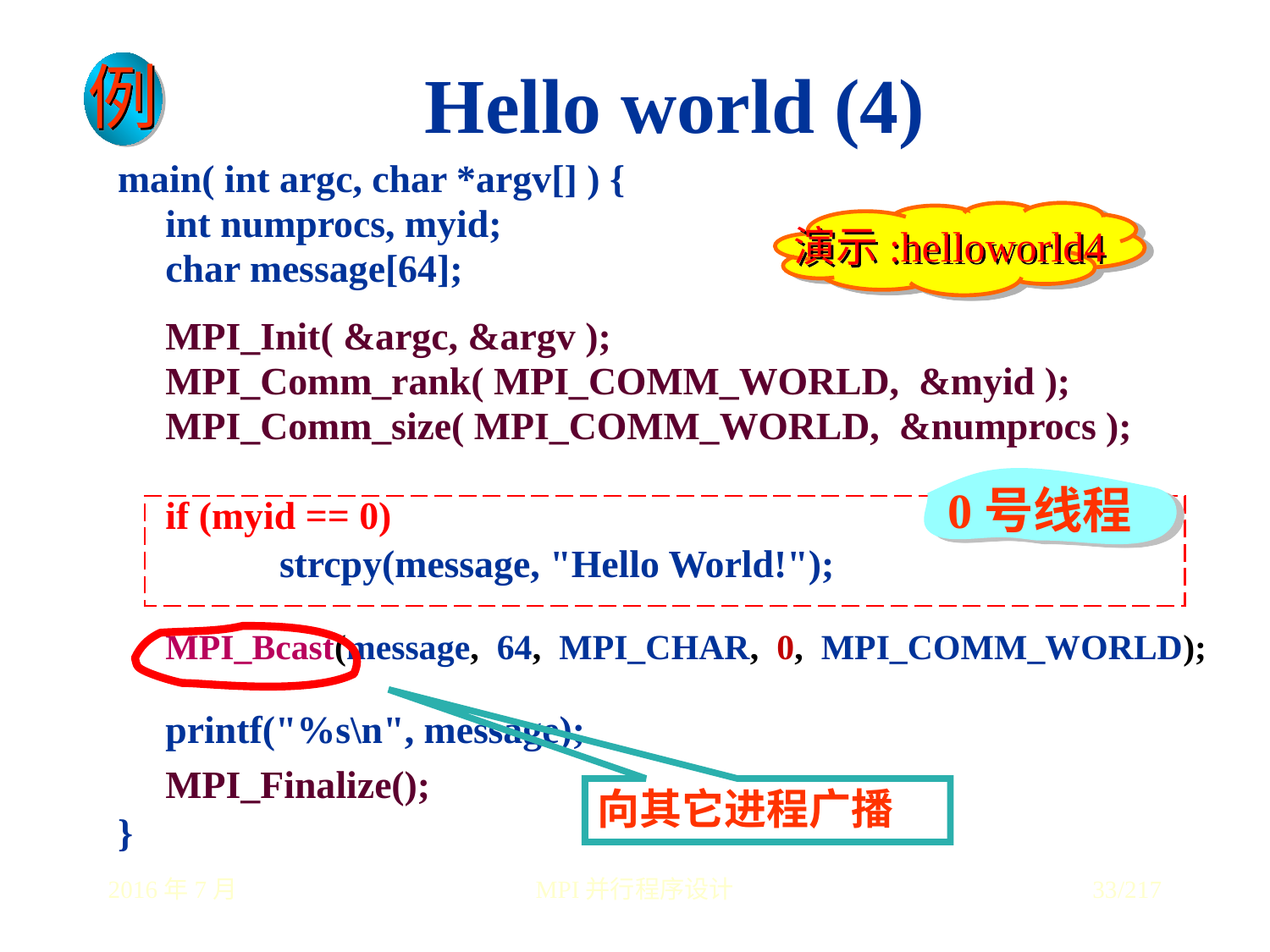

例

Hello world (4)
main( int argc, char *argv[] ) {
	int numprocs, myid;
	char message[64];

   	MPI_Init( &argc, &argv );
   	MPI_Comm_rank( MPI_COMM_WORLD,  &myid );
   	MPI_Comm_size( MPI_COMM_WORLD,  &numprocs );

	if (myid == 0)
 	      strcpy(message, "Hello World!");

	MPI_Bcast(message,  64,  MPI_CHAR,  0,  MPI_COMM_WORLD);

	printf("%s\n", message);
	MPI_Finalize();
}

演示:helloworld4

0号线程

向其它进程广播

2016年7月
MPI并行程序设计
33/217